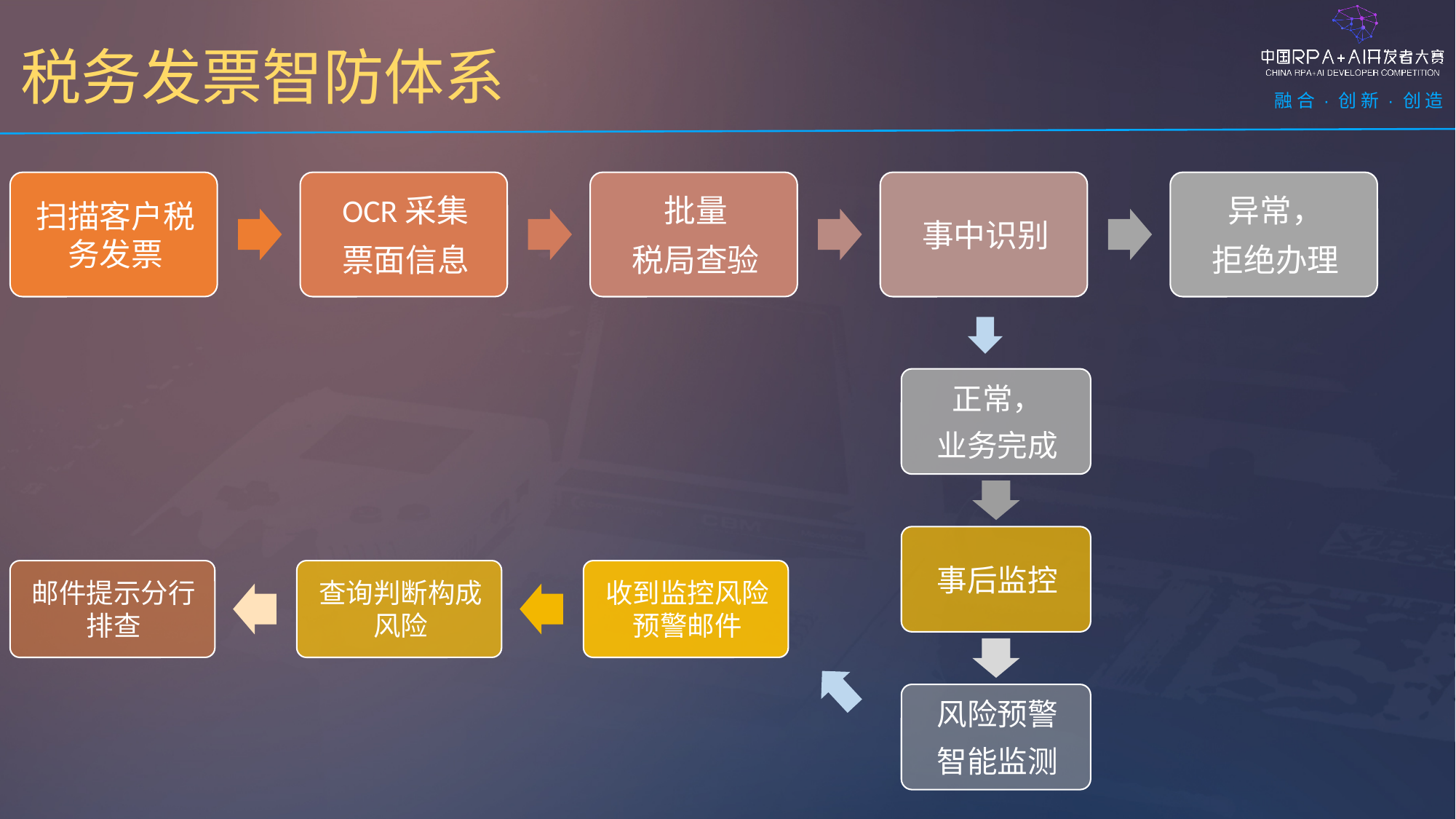

税务发票智防体系
扫描客户税务发票

OCR采集
票面信息

批量
税局查验

事中识别

异常，
拒绝办理

正常，
业务完成

事后监控

风险预警
智能监测
收到监控风险预警邮件

查询判断构成风险

邮件提示分行排查